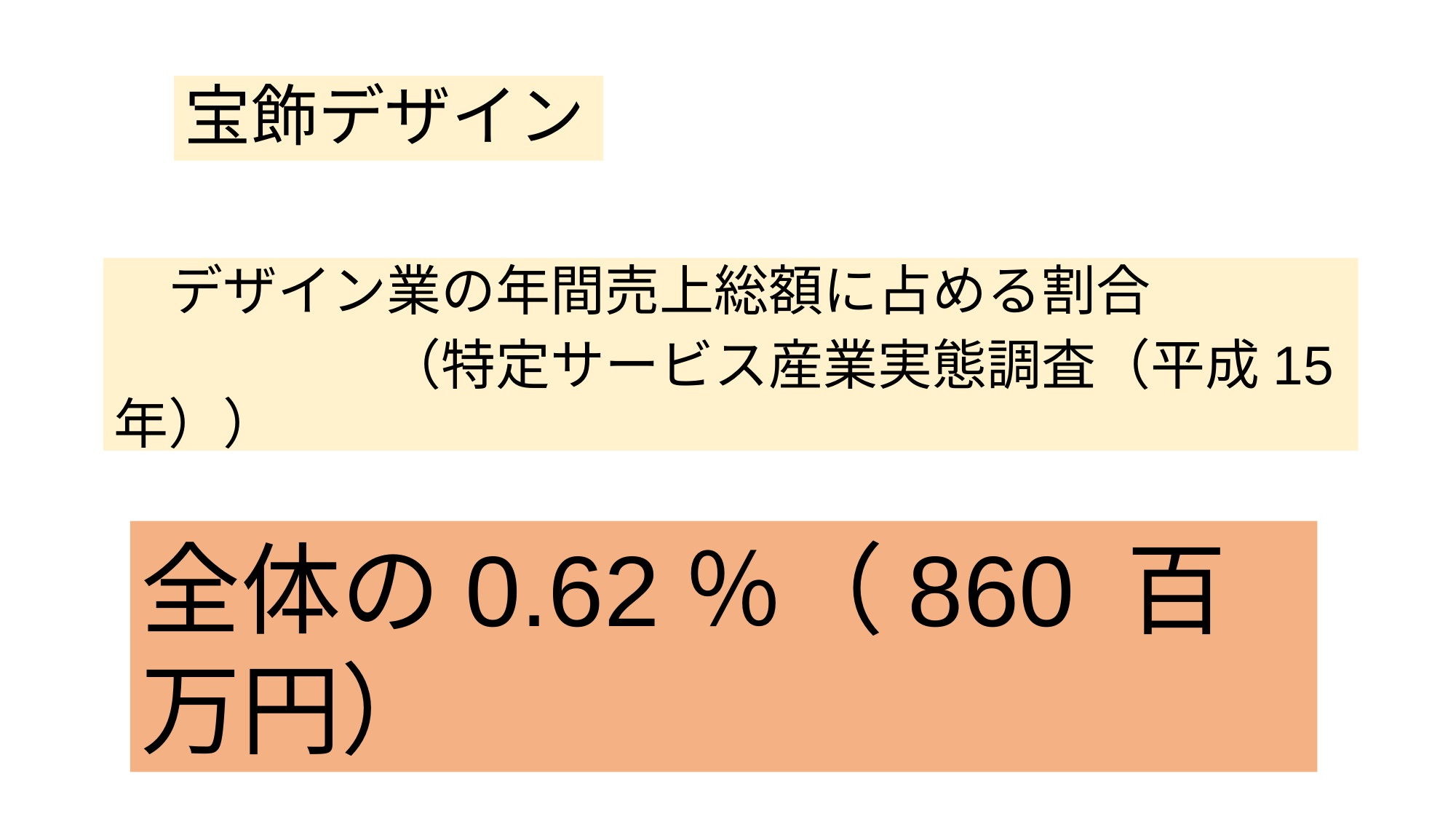

# 宝飾デザイン
　デザイン業の年間売上総額に占める割合
　　　　　（特定サービス産業実態調査（平成15 年））

全体の0.62％（860 百万円）